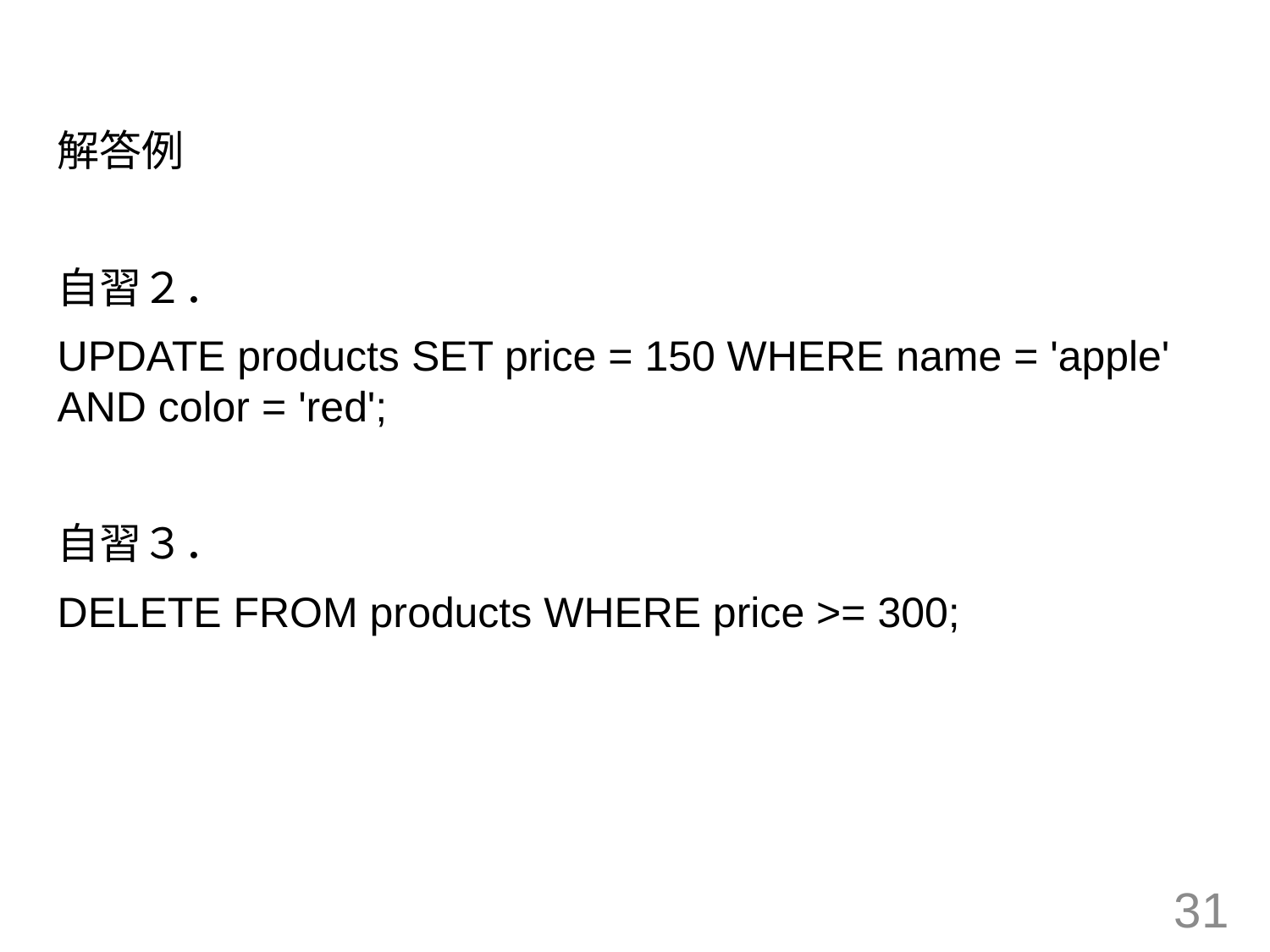

#
解答例

自習２．
UPDATE products SET price = 150 WHERE name = 'apple' AND color = 'red';

自習３．
DELETE FROM products WHERE price >= 300;

31